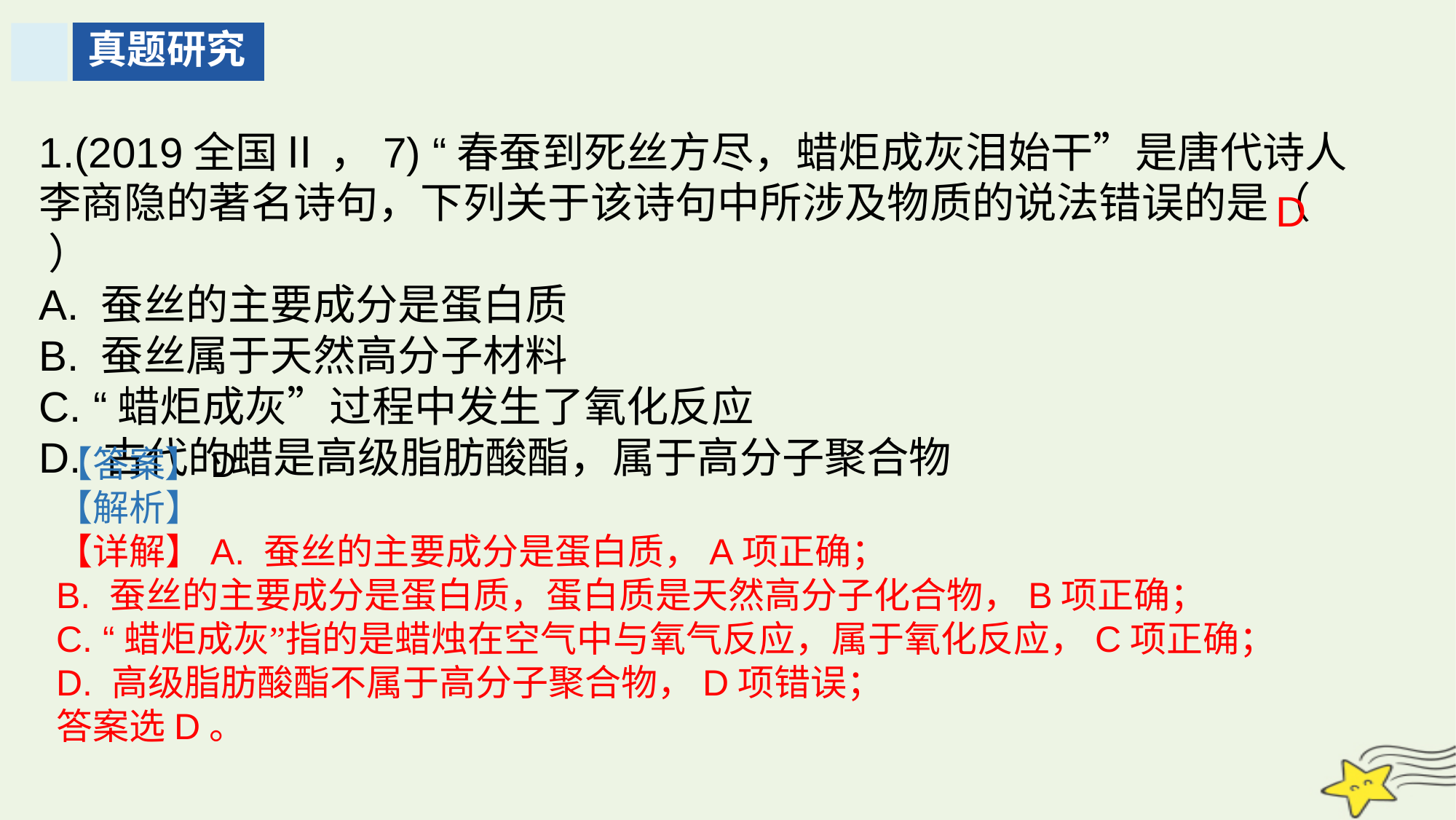

真题研究

1.(2019全国Ⅱ ，7) “春蚕到死丝方尽，蜡炬成灰泪始干”是唐代诗人李商隐的著名诗句，下列关于该诗句中所涉及物质的说法错误的是（     ）
A. 蚕丝的主要成分是蛋白质
B. 蚕丝属于天然高分子材料
C. “蜡炬成灰”过程中发生了氧化反应
D. 古代的蜡是高级脂肪酸酯，属于高分子聚合物
D
【答案】D
【解析】
【详解】A. 蚕丝的主要成分是蛋白质，A项正确；
B. 蚕丝的主要成分是蛋白质，蛋白质是天然高分子化合物，B项正确；
C. “蜡炬成灰”指的是蜡烛在空气中与氧气反应，属于氧化反应，C项正确；
D. 高级脂肪酸酯不属于高分子聚合物，D项错误；
答案选D。